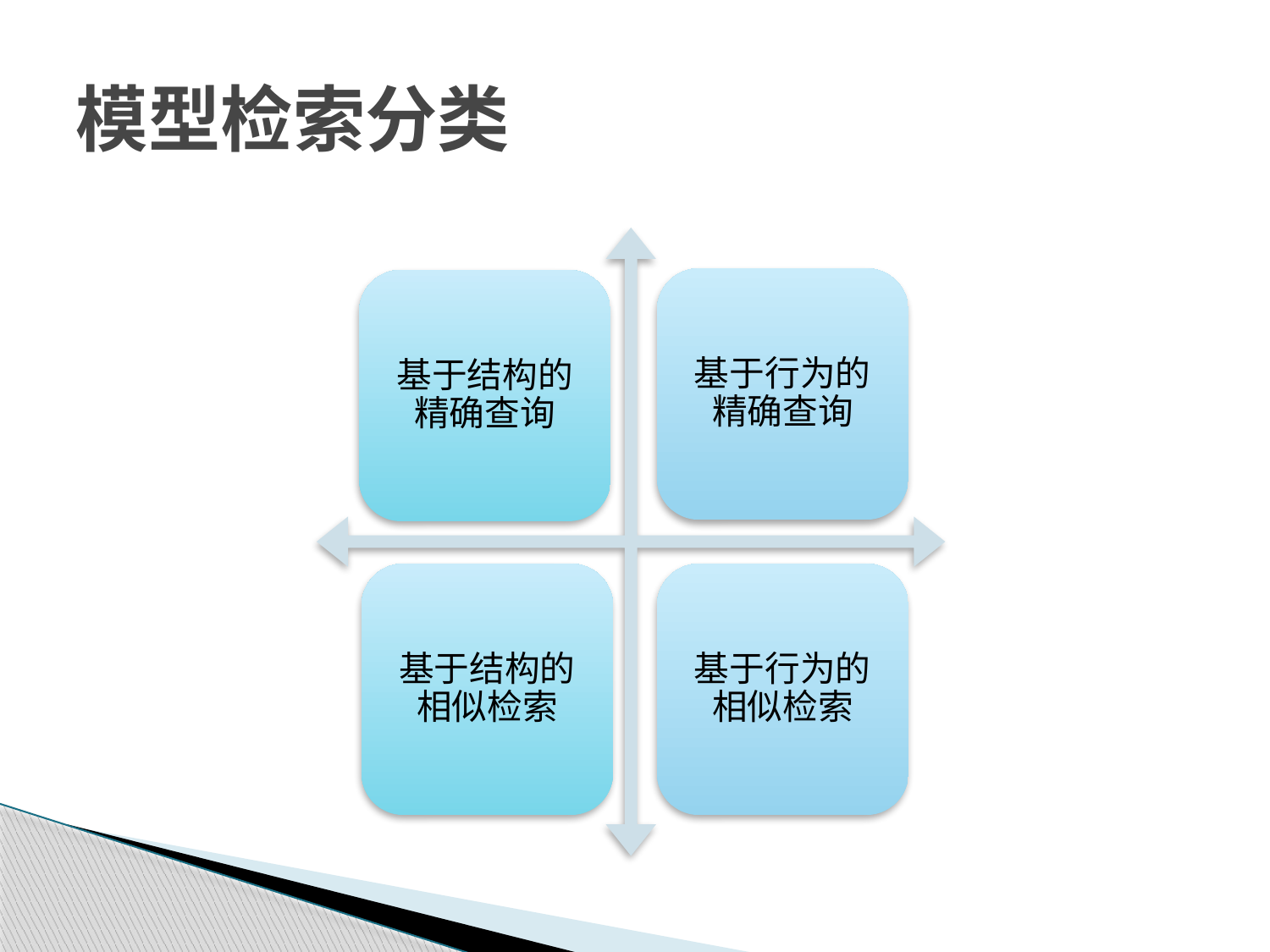

# 模型检索分类
基于结构的精确查询
基于行为的精确查询
基于结构的相似检索
基于行为的相似检索